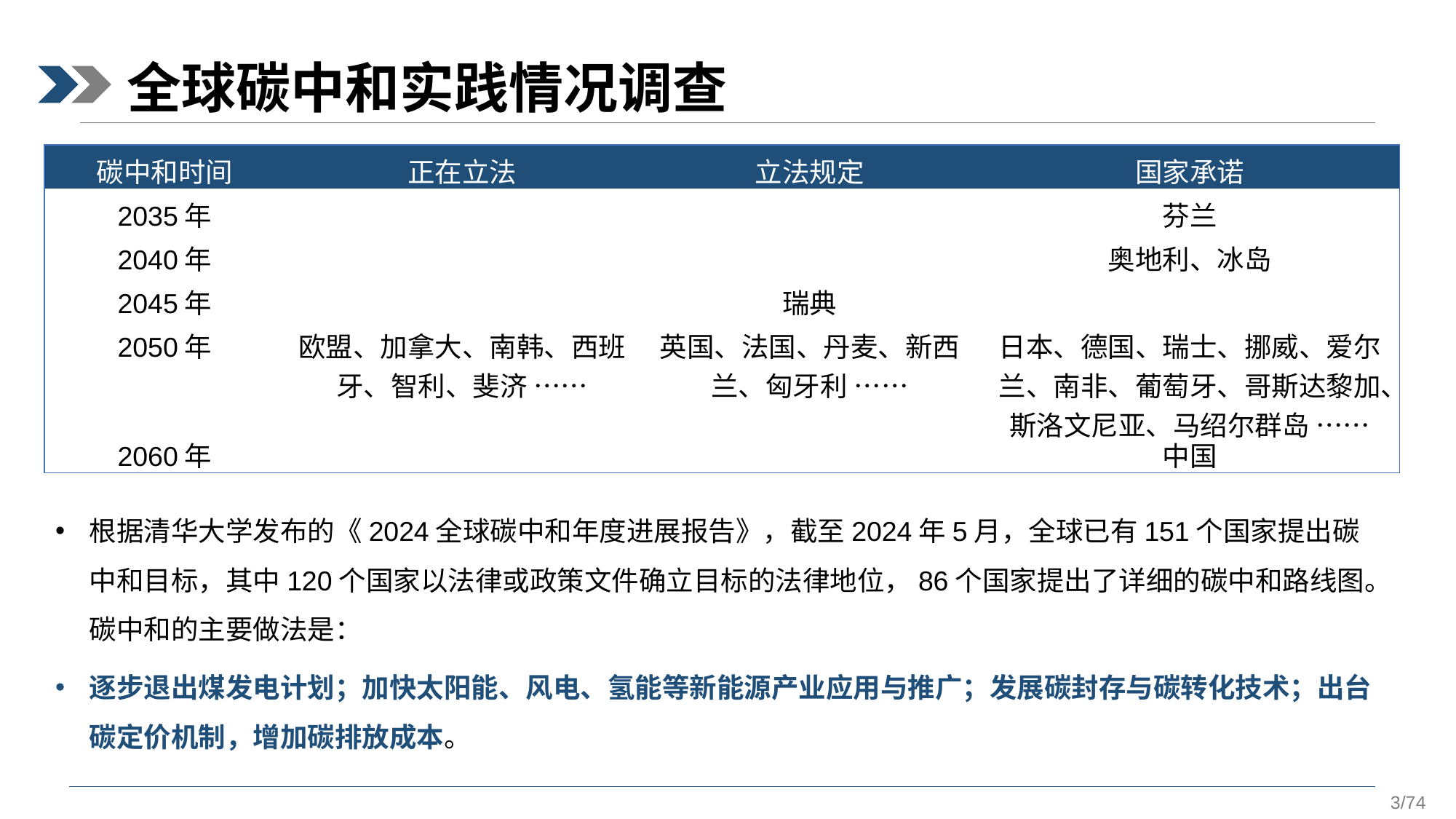

全球碳中和实践情况调查
| 碳中和时间 | 正在立法 | 立法规定 | 国家承诺 |
| --- | --- | --- | --- |
| 2035年 |  |  | 芬兰 |
| 2040年 |  |  | 奥地利、冰岛 |
| 2045年 |  | 瑞典 |  |
| 2050年 | 欧盟、加拿大、南韩、西班牙、智利、斐济 …… | 英国、法国、丹麦、新西兰、匈牙利 …… | 日本、德国、瑞士、挪威、爱尔兰、南非、葡萄牙、哥斯达黎加、斯洛文尼亚、马绍尔群岛 …… |
| 2060年 |  |  | 中国 |
根据清华大学发布的《2024全球碳中和年度进展报告》，截至2024年5月，全球已有151个国家提出碳中和目标，其中120个国家以法律或政策文件确立目标的法律地位，86个国家提出了详细的碳中和路线图。碳中和的主要做法是：
逐步退出煤发电计划；加快太阳能、风电、氢能等新能源产业应用与推广；发展碳封存与碳转化技术；出台碳定价机制，增加碳排放成本。
|  |
| --- |
|  |
|  |